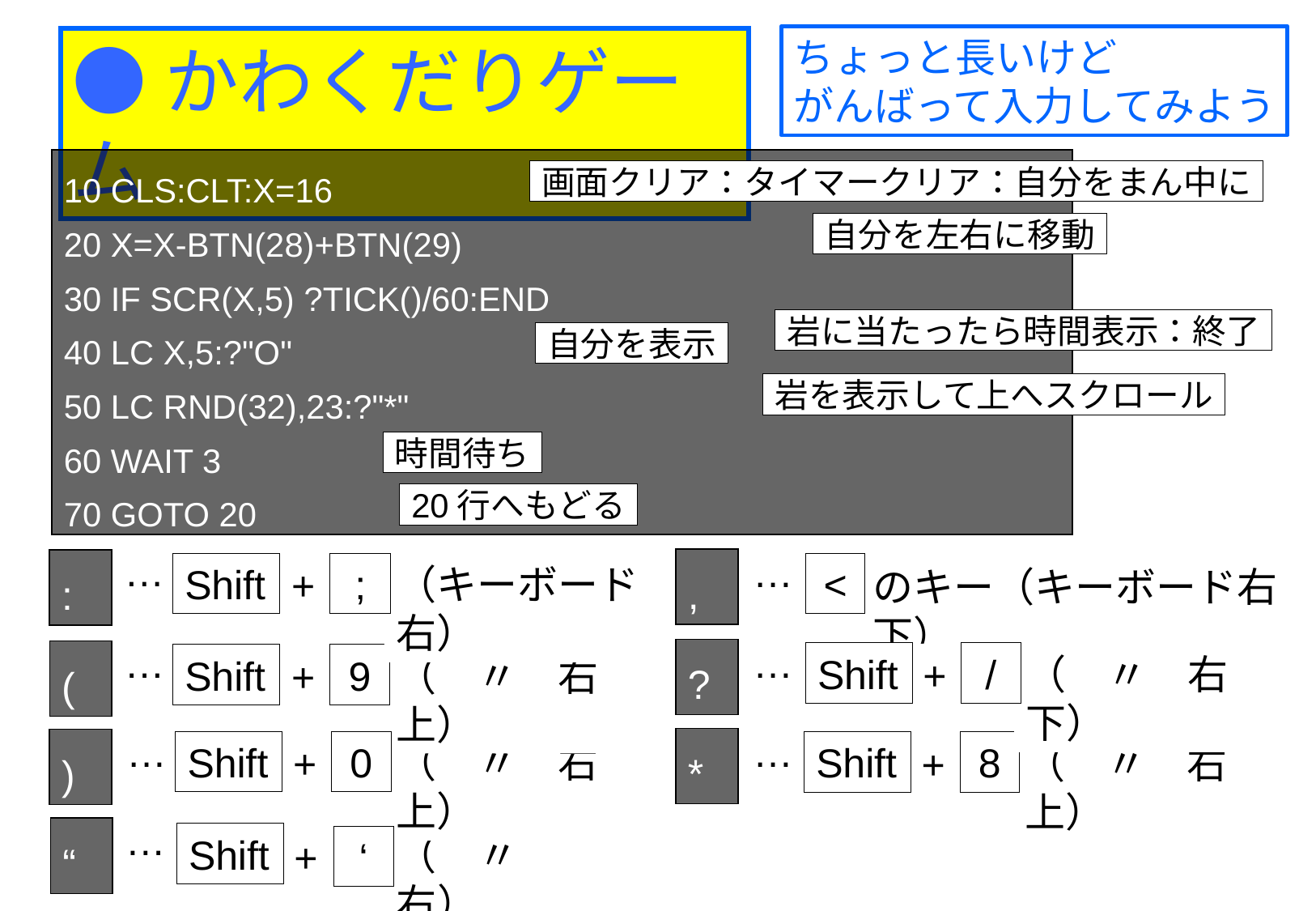

ちょっと長いけど
がんばって入力してみよう
●かわくだりゲーム
10 CLS:CLT:X=16
20 X=X-BTN(28)+BTN(29)
30 IF SCR(X,5) ?TICK()/60:END
40 LC X,5:?"O"
50 LC RND(32),23:?"*"
60 WAIT 3
70 GOTO 20
画面クリア：タイマークリア：自分をまん中に
自分を左右に移動
岩に当たったら時間表示：終了
自分を表示
岩を表示して上へスクロール
時間待ち
20行へもどる
…
…
,
:
<
（キーボード右）
Shift
;
+
のキー（キーボード右下）
…
…
?
(
Shift
/
（　〃　右下）
+
（　〃　右上）
Shift
9
+
…
…
*
)
Shift
0
（　〃　右上）
Shift
8
（　〃　右上）
+
+
…
“
（　〃　右）
Shift
+
‘